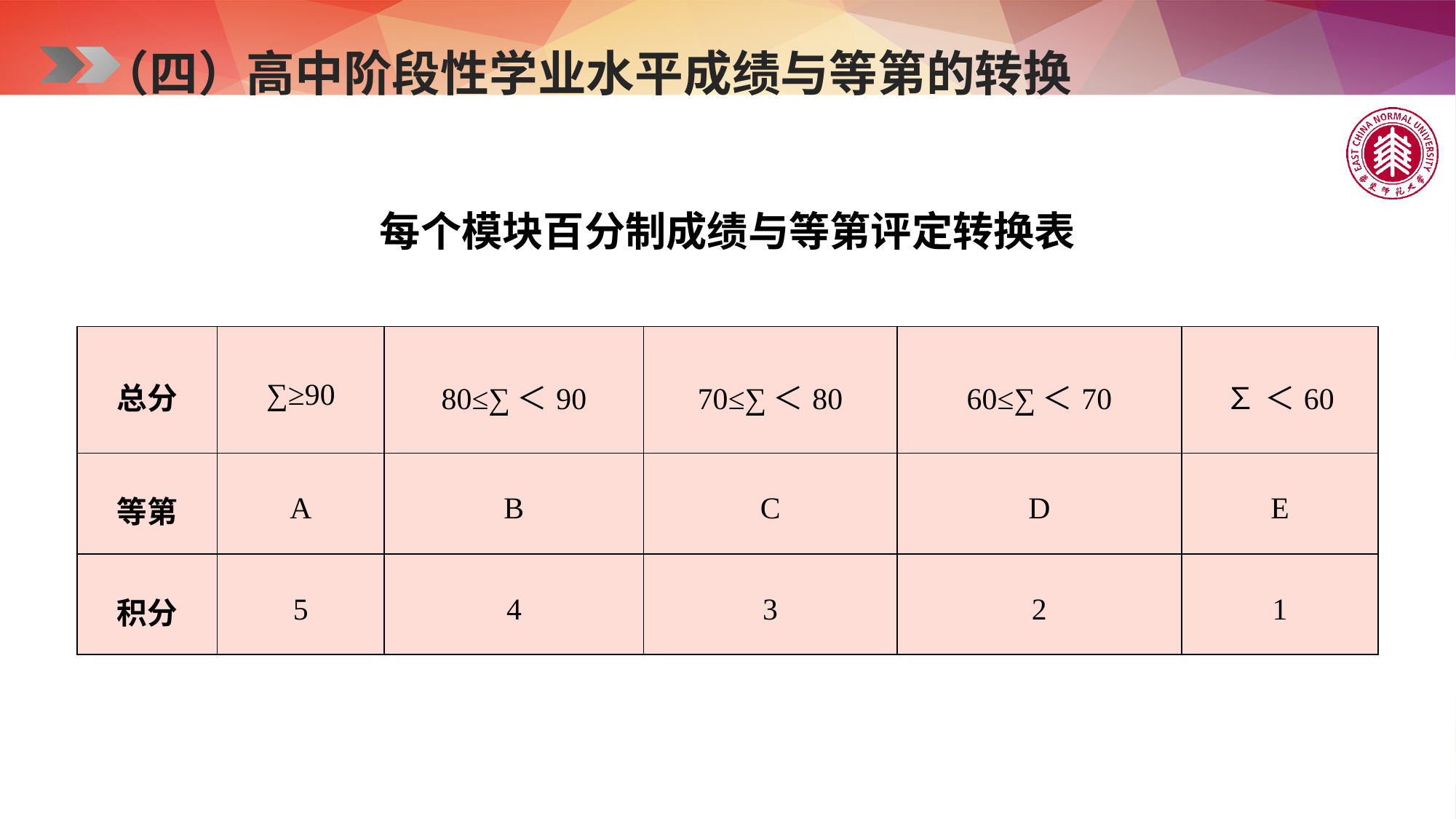

（四）高中阶段性学业水平成绩与等第的转换
每个模块百分制成绩与等第评定转换表
| 总分 | ∑≥90 | 80≤∑＜90 | 70≤∑＜80 | 60≤∑＜70 | ∑＜60 |
| --- | --- | --- | --- | --- | --- |
| 等第 | A | B | C | D | E |
| 积分 | 5 | 4 | 3 | 2 | 1 |